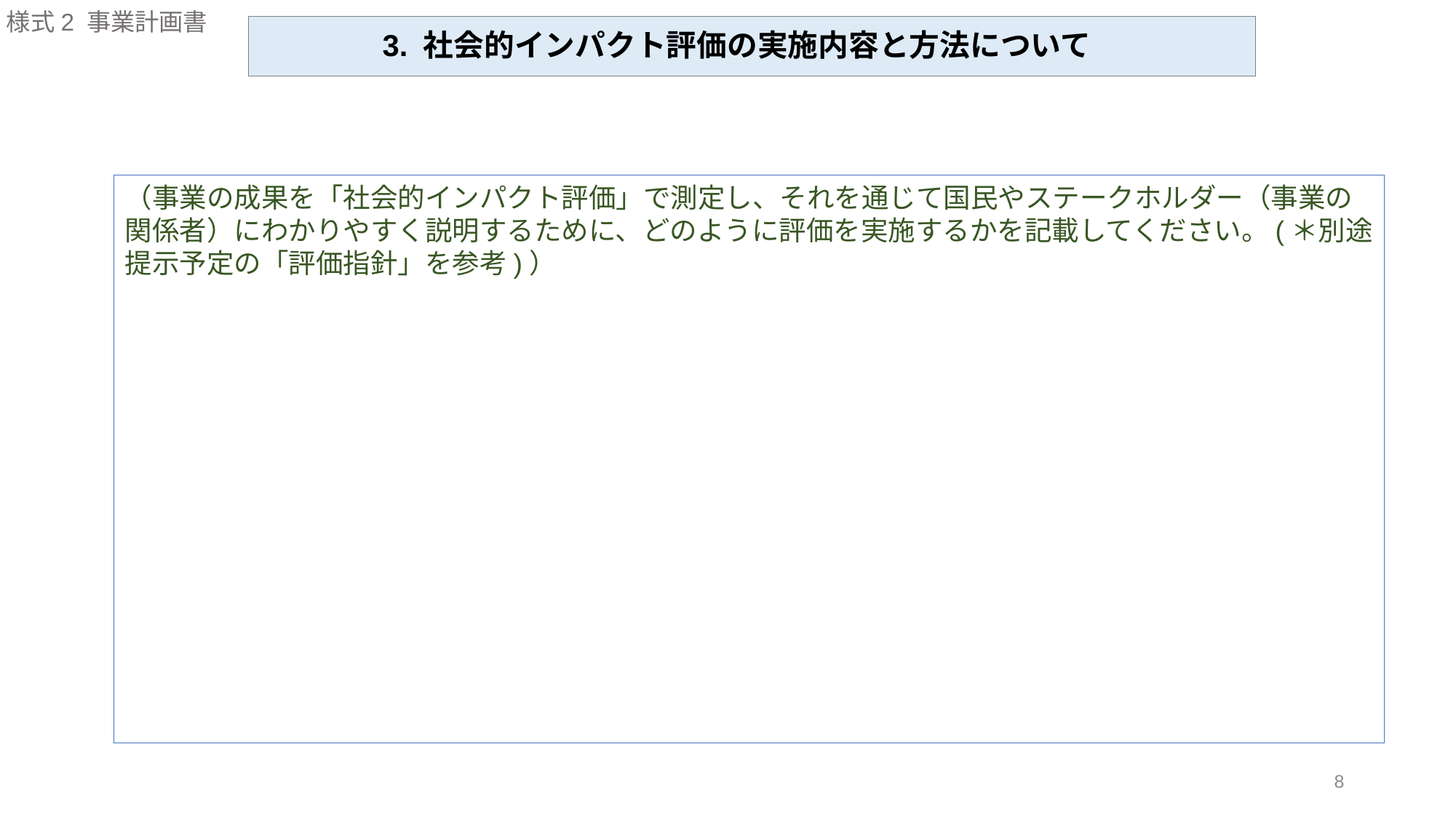

様式2 事業計画書
3. 社会的インパクト評価の実施内容と方法について
（事業の成果を「社会的インパクト評価」で測定し、それを通じて国民やステークホルダー（事業の関係者）にわかりやすく説明するために、どのように評価を実施するかを記載してください。(＊別途提示予定の「評価指針」を参考)）

8